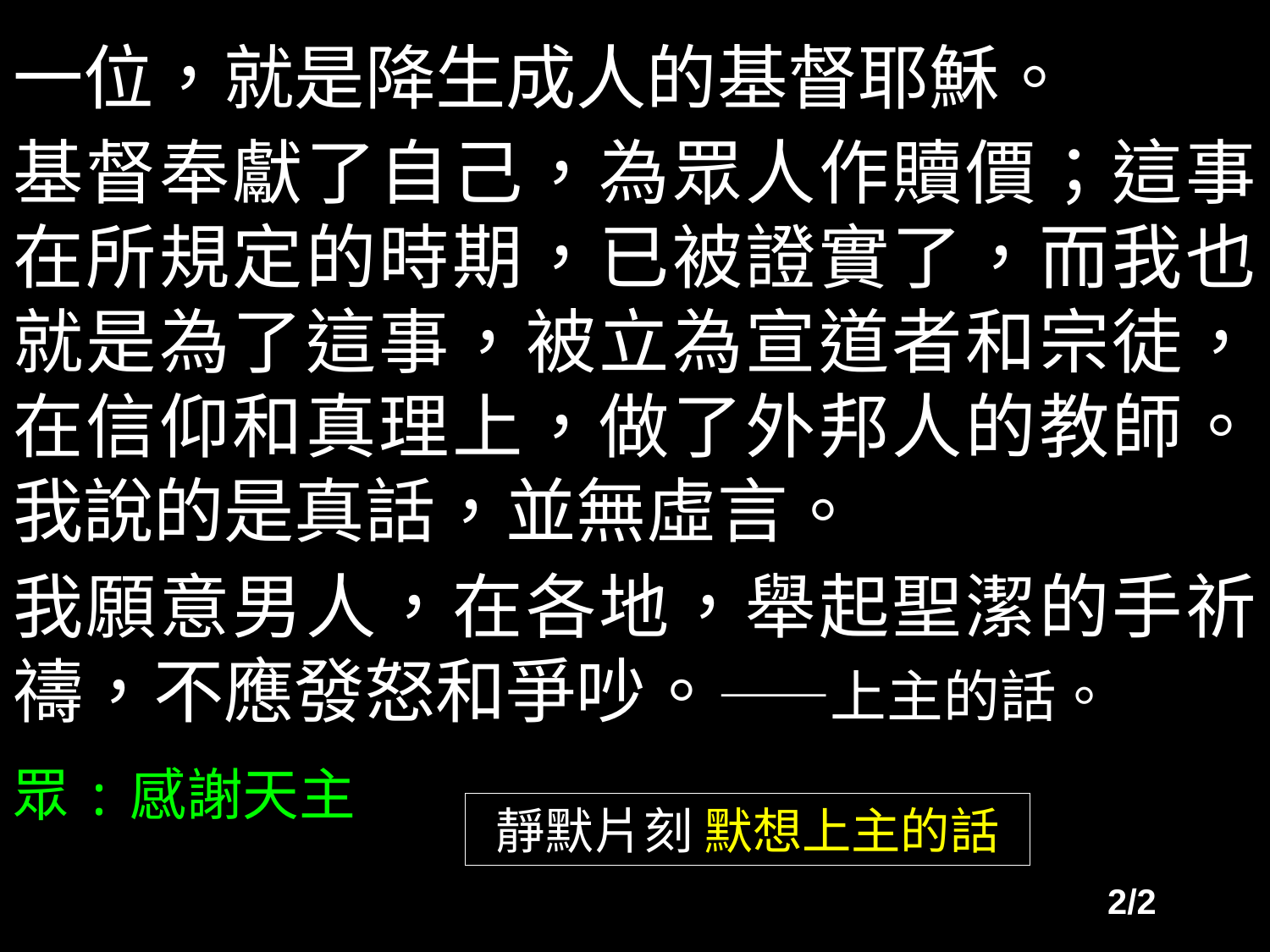

一位，就是降生成人的基督耶穌。
基督奉獻了自己，為眾人作贖價；這事在所規定的時期，已被證實了，而我也就是為了這事，被立為宣道者和宗徒，在信仰和真理上，做了外邦人的教師。我說的是真話，並無虛言。
我願意男人，在各地，舉起聖潔的手祈禱，不應發怒和爭吵。——上主的話。
眾:感謝天主

靜默片刻 默想上主的話
2/2